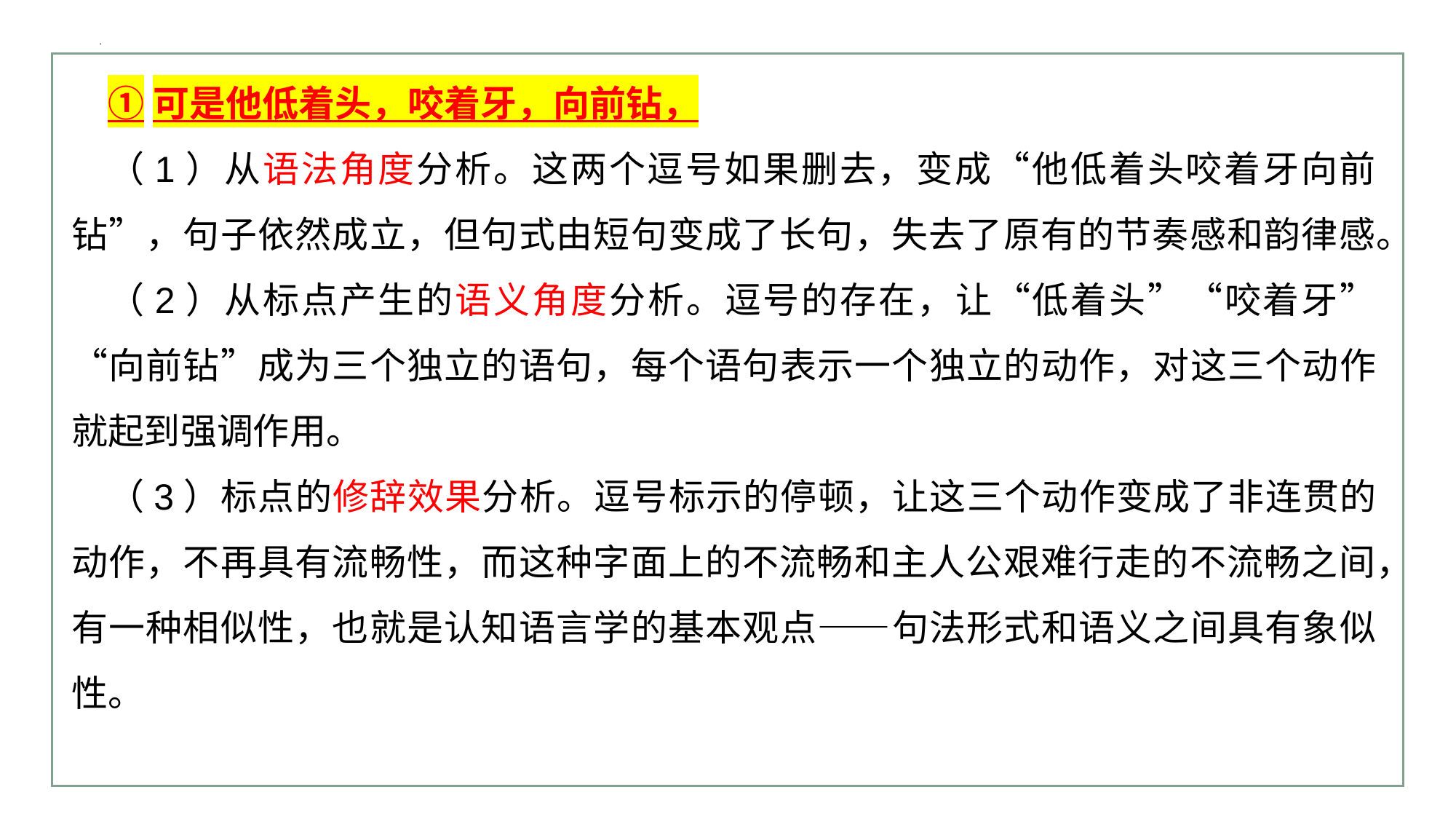

①可是他低着头，咬着牙，向前钻，
（1）从语法角度分析。这两个逗号如果删去，变成“他低着头咬着牙向前钻”，句子依然成立，但句式由短句变成了长句，失去了原有的节奏感和韵律感。
（2）从标点产生的语义角度分析。逗号的存在，让“低着头”“咬着牙”“向前钻”成为三个独立的语句，每个语句表示一个独立的动作，对这三个动作就起到强调作用。
（3）标点的修辞效果分析。逗号标示的停顿，让这三个动作变成了非连贯的动作，不再具有流畅性，而这种字面上的不流畅和主人公艰难行走的不流畅之间，有一种相似性，也就是认知语言学的基本观点——句法形式和语义之间具有象似性。

点击输入文本信息，简要陈述文本信息，字体大小可调节。点击输入文本信息，简要陈述文本信息，字体大小可调节。
点击输入文本信息，简要陈述文本信息，字体大小可调节。点击输入文本信息，简要陈述文本信息，字体大小可调节。